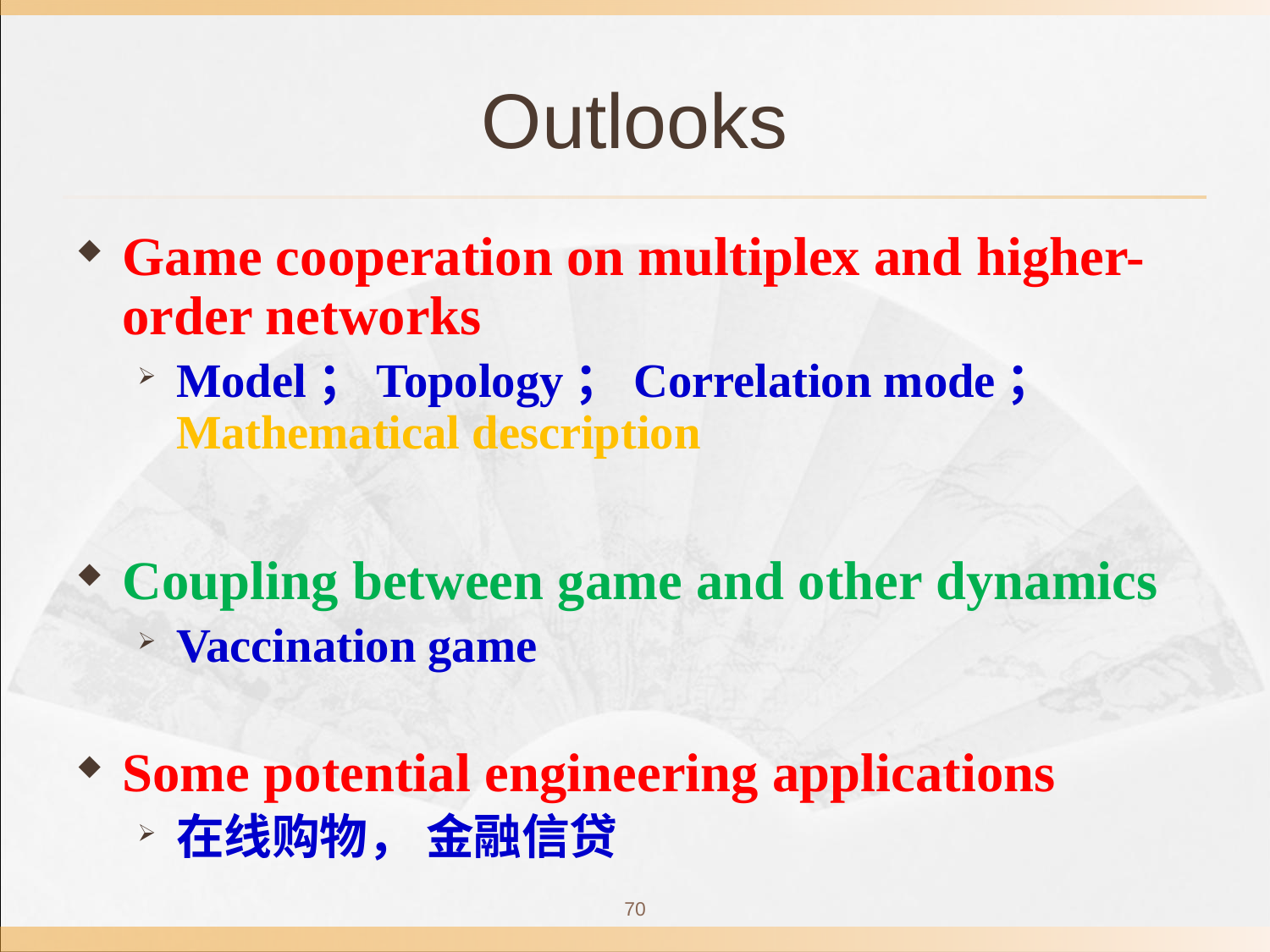

# Outlooks
Game cooperation on multiplex and higher-order networks
Model；Topology；Correlation mode；Mathematical description

Coupling between game and other dynamics
Vaccination game

Some potential engineering applications
在线购物， 金融信贷
70